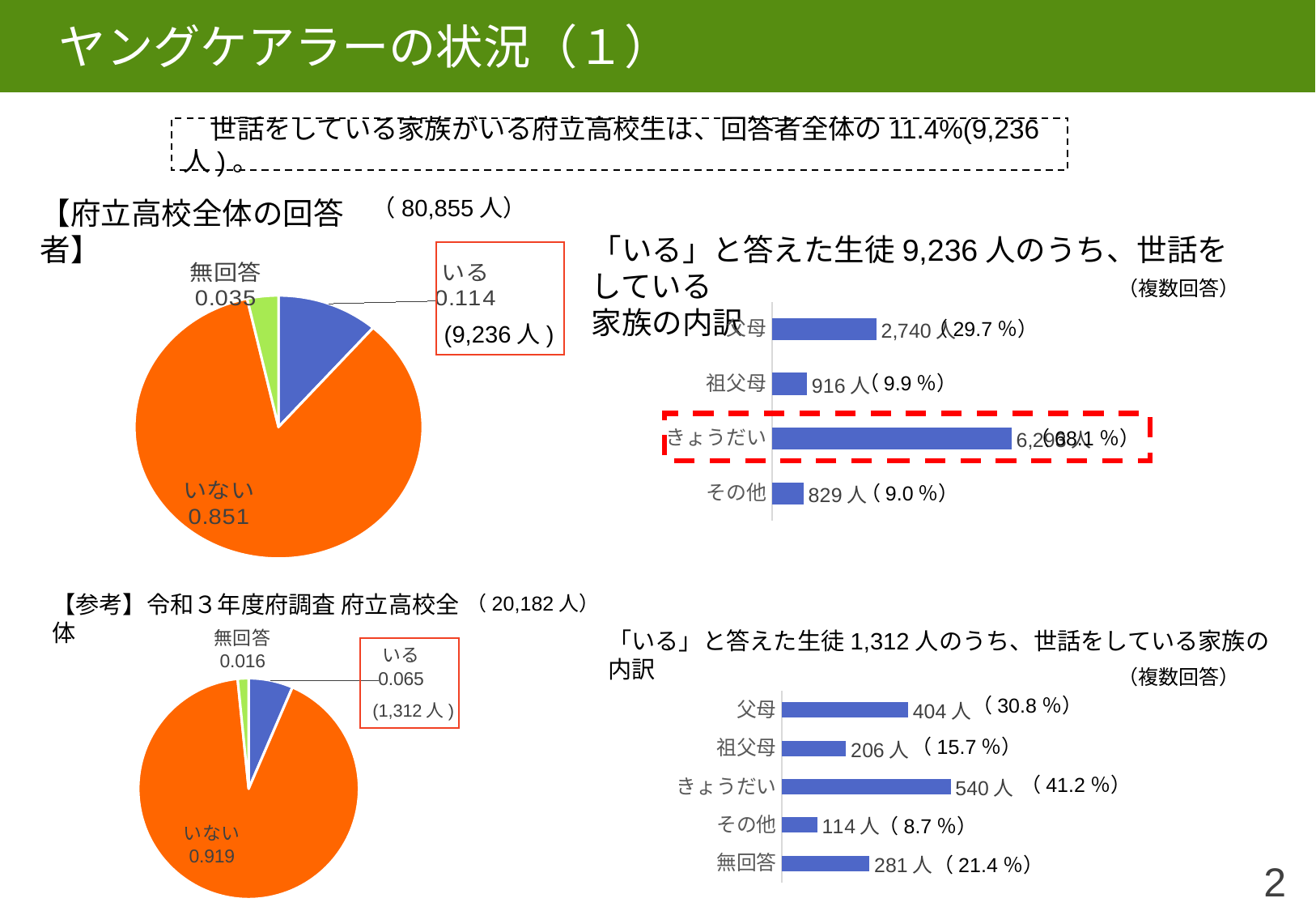

ヤングケアラーの状況（１）
　世話をしている家族がいる府立高校生は、回答者全体の11.4%(9,236人)。
（80,855人）
【府立高校全体の回答者】

### Chart

| Category | 回答数 |
|---|---|
| いる | 0.114 |
| いない | 0.851 |
| 無回答 | 0.035 |
「いる」と答えた生徒9,236人のうち、世話をしている
家族の内訳
（複数回答）

### Chart

| Category | 系列 1 |
|---|---|
| その他 | 829.0 |
| きょうだい | 6293.0 |
| 祖父母 | 916.0 |
| 父母 | 2740.0 |
（29.7％）

(9,236人)
（9.9％）

（68.1％）

（9.0％）

【参考】令和３年度府調査 府立高校全体

### Chart

| Category | 回答数 |
|---|---|
| いる | 0.065 |
| いない | 0.919 |
| 無回答 | 0.016 |
（20,182人）
「いる」と答えた生徒1,312人のうち、世話をしている家族の内訳
（複数回答）

### Chart

| Category | 系列 1 |
|---|---|
| 無回答 | 281.0 |
| その他 | 114.0 |
| きょうだい | 540.0 |
| 祖父母 | 206.0 |
| 父母 | 404.0 |
（30.8％）

(1,312人)
（15.7％）

（41.2％）

（8.7％）

（21.4％）

2